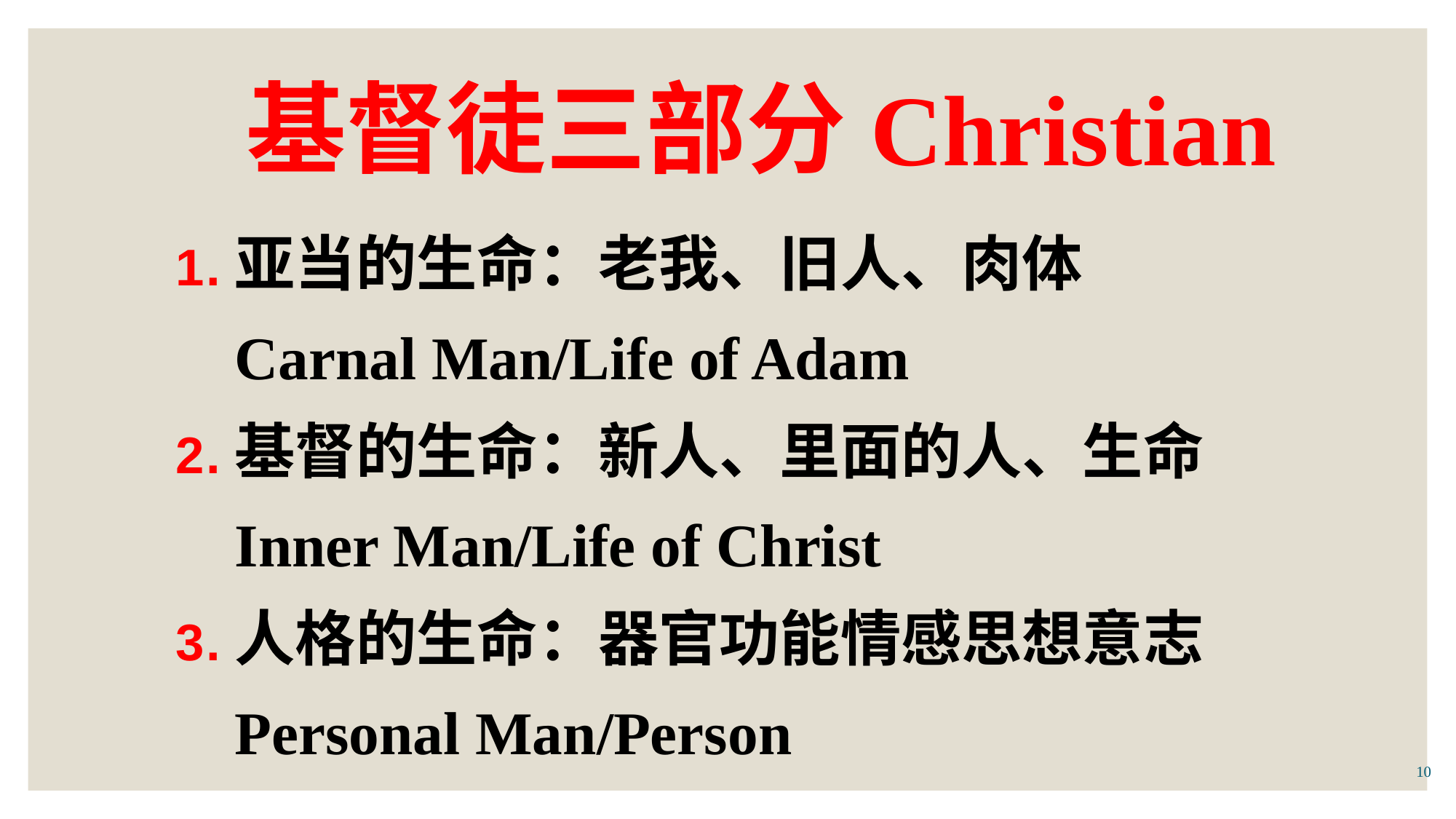

基督徒三部分Christian
亚当的生命：老我、旧人、肉体
	Carnal Man/Life of Adam
基督的生命：新人、里面的人、生命
	Inner Man/Life of Christ
人格的生命：器官功能情感思想意志
	Personal Man/Person
10